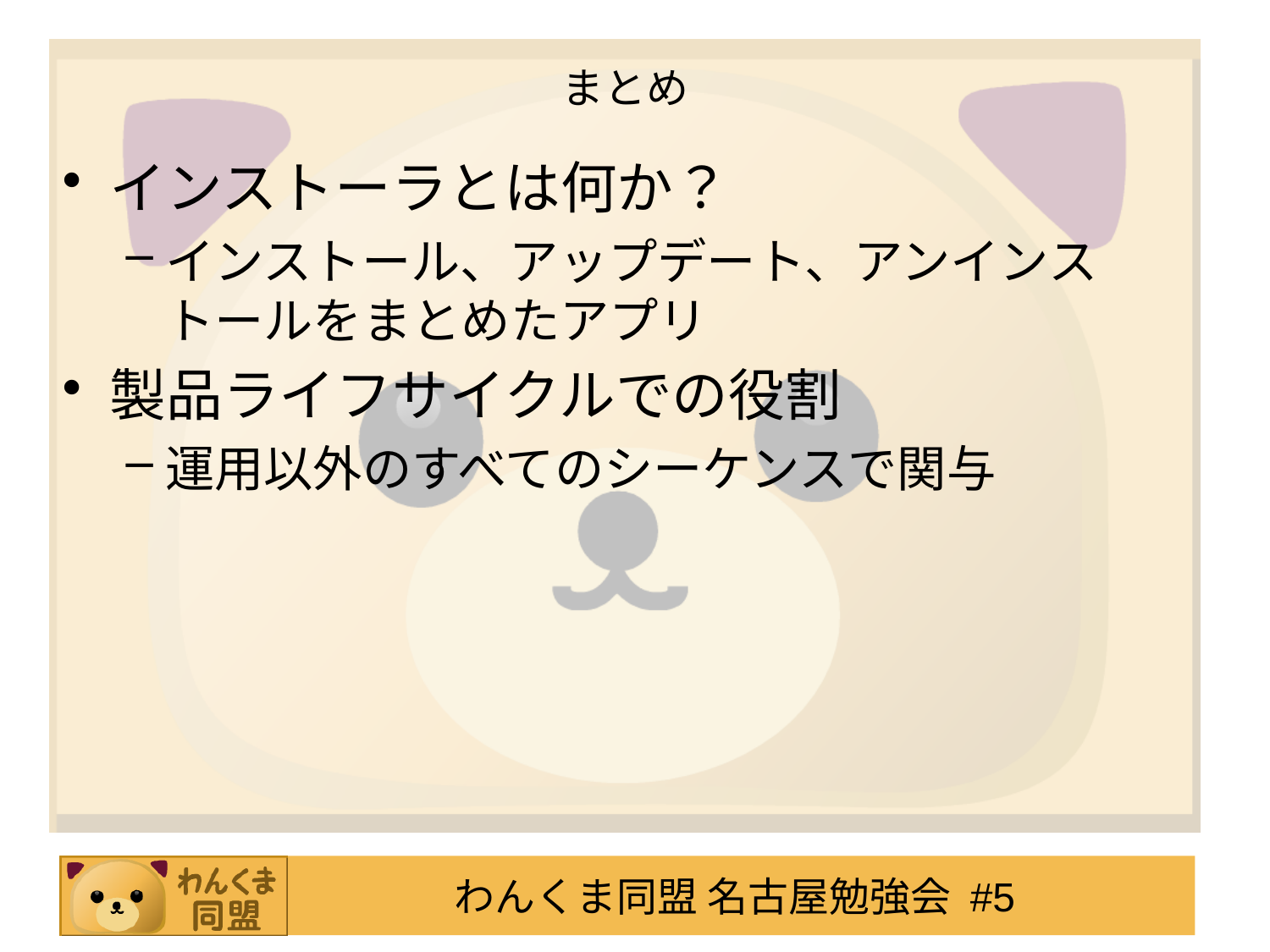

# まとめ
インストーラとは何か？
インストール、アップデート、アンインストールをまとめたアプリ
製品ライフサイクルでの役割
運用以外のすべてのシーケンスで関与